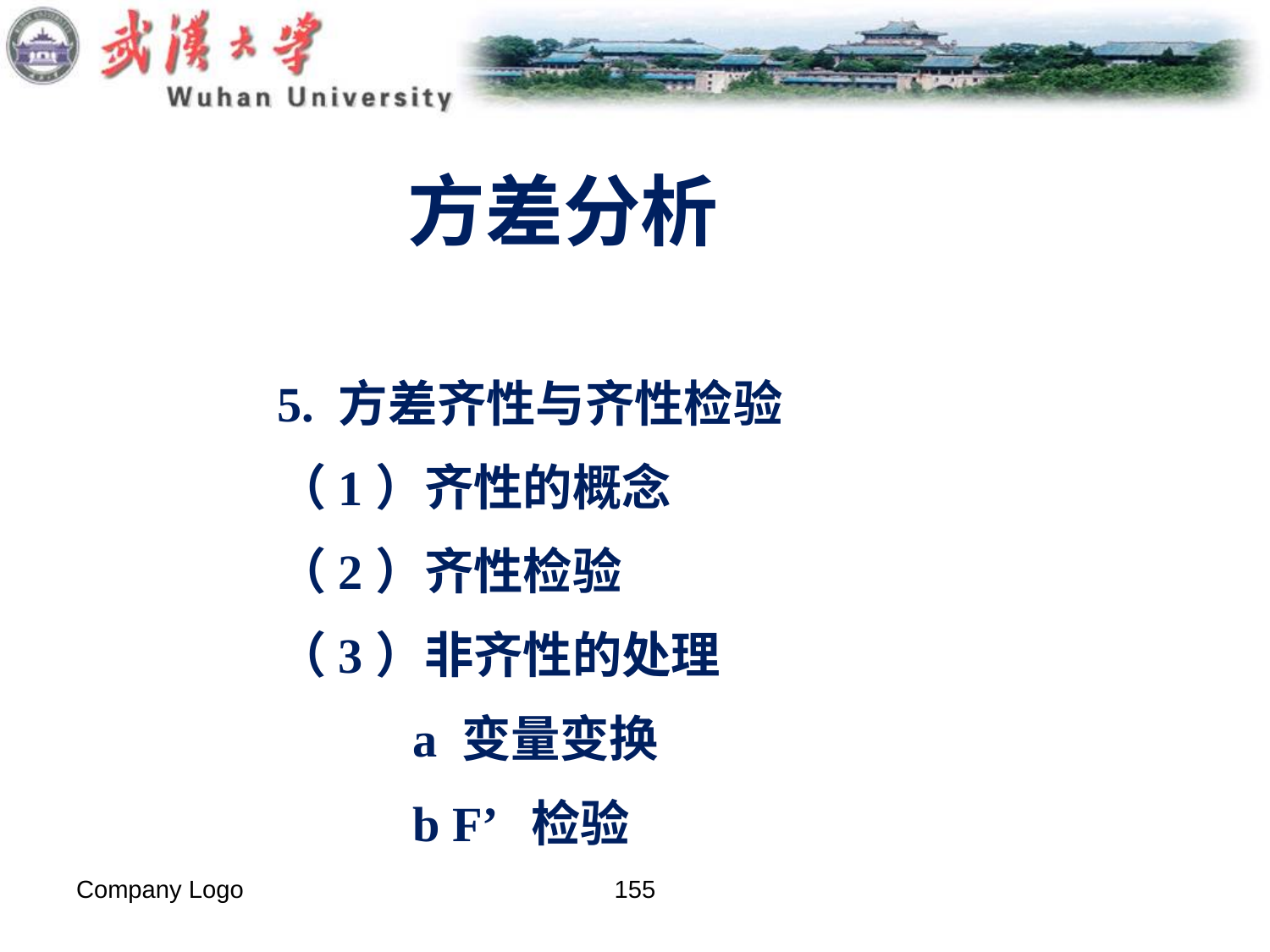

方差分析
5. 方差齐性与齐性检验
（1）齐性的概念
（2）齐性检验
（3）非齐性的处理
           a 变量变换
           b F’  检验

Company Logo
155